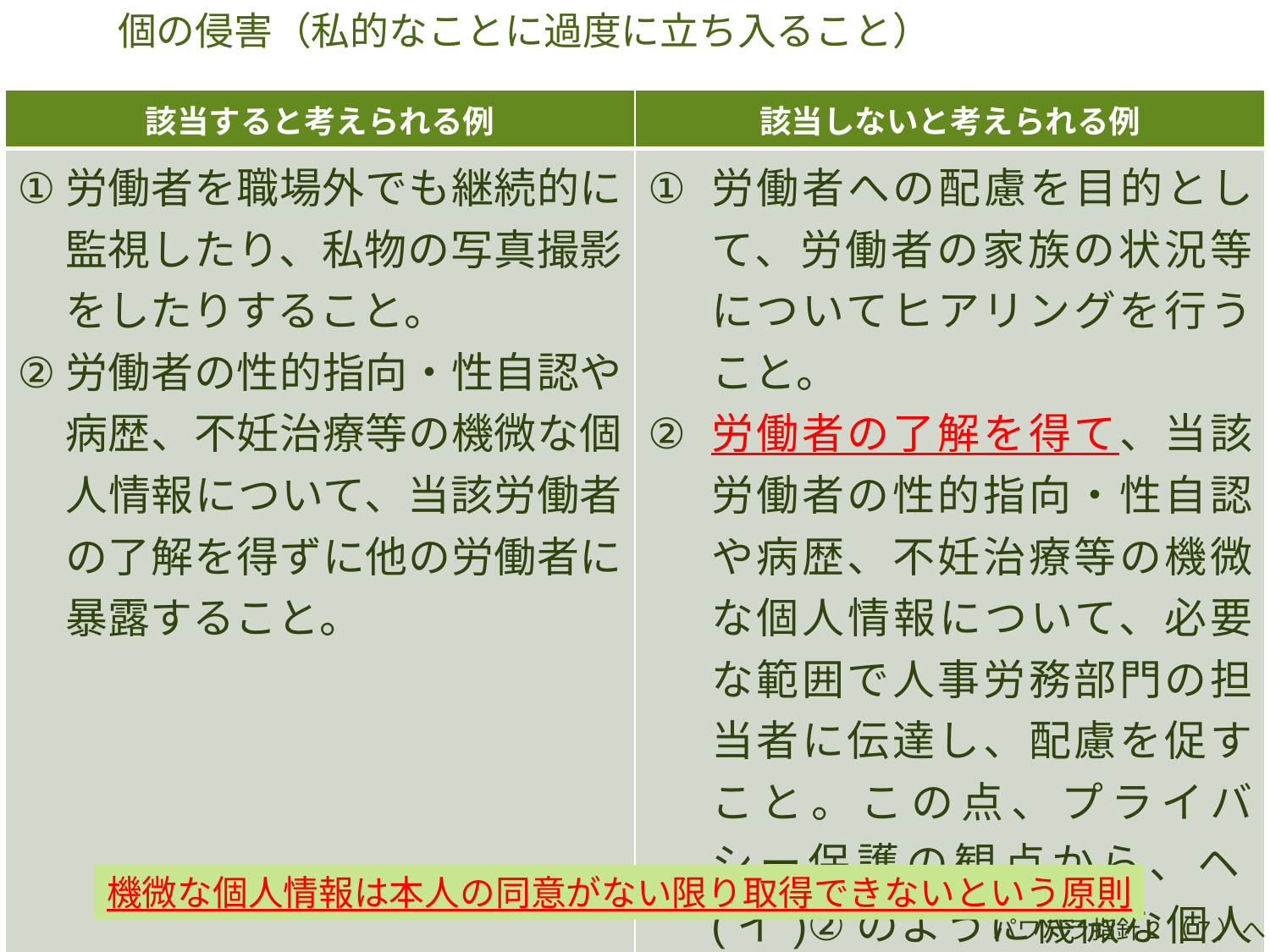

個の侵害（私的なことに過度に立ち入ること）
| 該当すると考えられる例 | 該当しないと考えられる例 |
| --- | --- |
| 労働者を職場外でも継続的に監視したり、私物の写真撮影をしたりすること。 労働者の性的指向・性自認や病歴、不妊治療等の機微な個人情報について、当該労働者の了解を得ずに他の労働者に暴露すること。 | 労働者への配慮を目的として、労働者の家族の状況等についてヒアリングを行うこと。 労働者の了解を得て、当該労働者の性的指向・性自認や病歴、不妊治療等の機微な個人情報について、必要な範囲で人事労務部門の担当者に伝達し、配慮を促すこと。この点、プライバシー保護の観点から、ヘ(イ)②のように機微な個人情報を暴露することのないよう、労働者に周知・啓発する等の措置を講じることが必要である。 |
機微な個人情報は本人の同意がない限り取得できないという原則
パワハラ指針2（7）へ